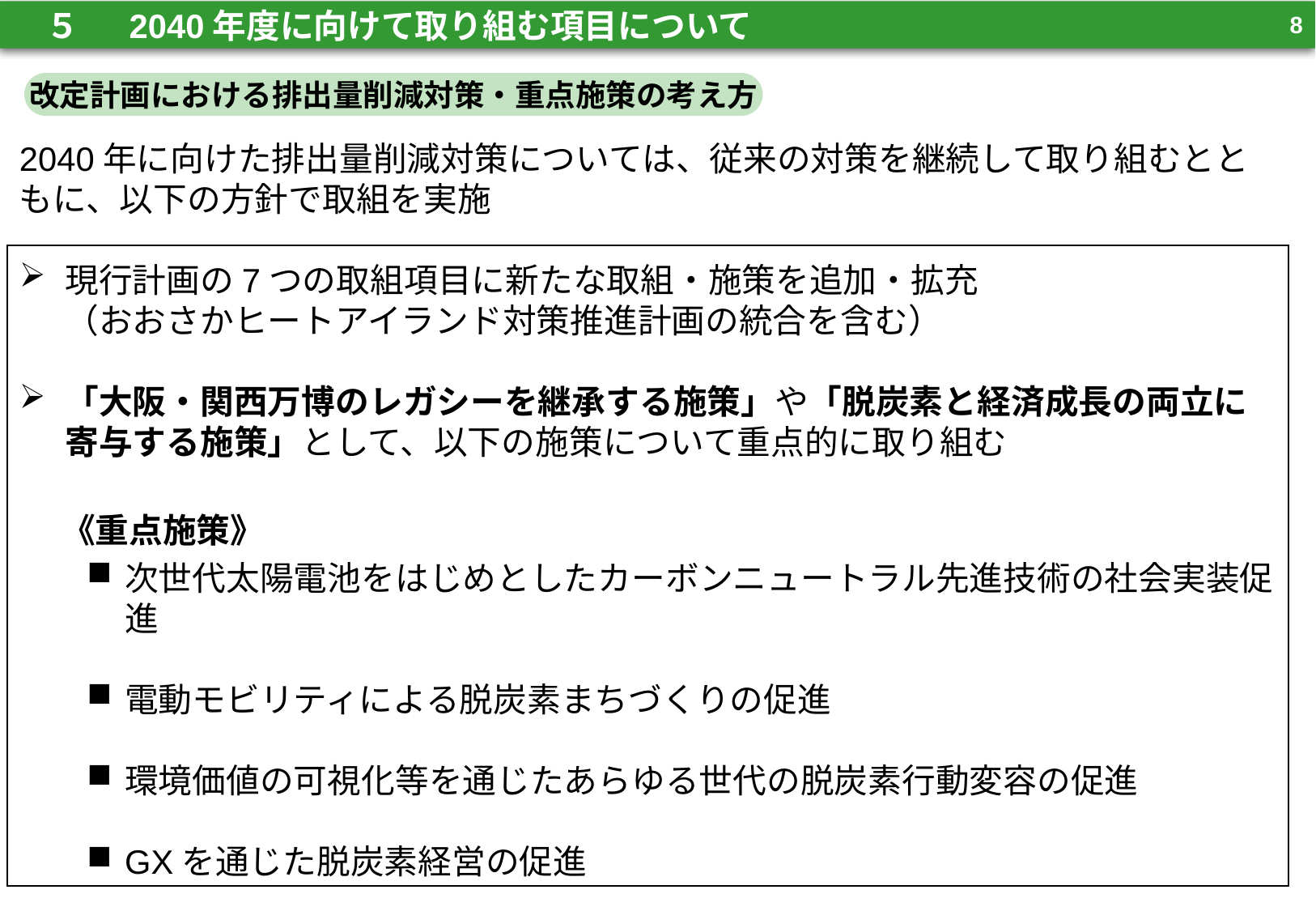

8
　５　 2040年度に向けて取り組む項目について
改定計画における排出量削減対策・重点施策の考え方
2040年に向けた排出量削減対策については、従来の対策を継続して取り組むとともに、以下の方針で取組を実施
現行計画の7つの取組項目に新たな取組・施策を追加・拡充
（おおさかヒートアイランド対策推進計画の統合を含む）
「大阪・関西万博のレガシーを継承する施策」や「脱炭素と経済成長の両立に寄与する施策」として、以下の施策について重点的に取り組む

《重点施策》
次世代太陽電池をはじめとしたカーボンニュートラル先進技術の社会実装促進

電動モビリティによる脱炭素まちづくりの促進

環境価値の可視化等を通じたあらゆる世代の脱炭素行動変容の促進

GXを通じた脱炭素経営の促進